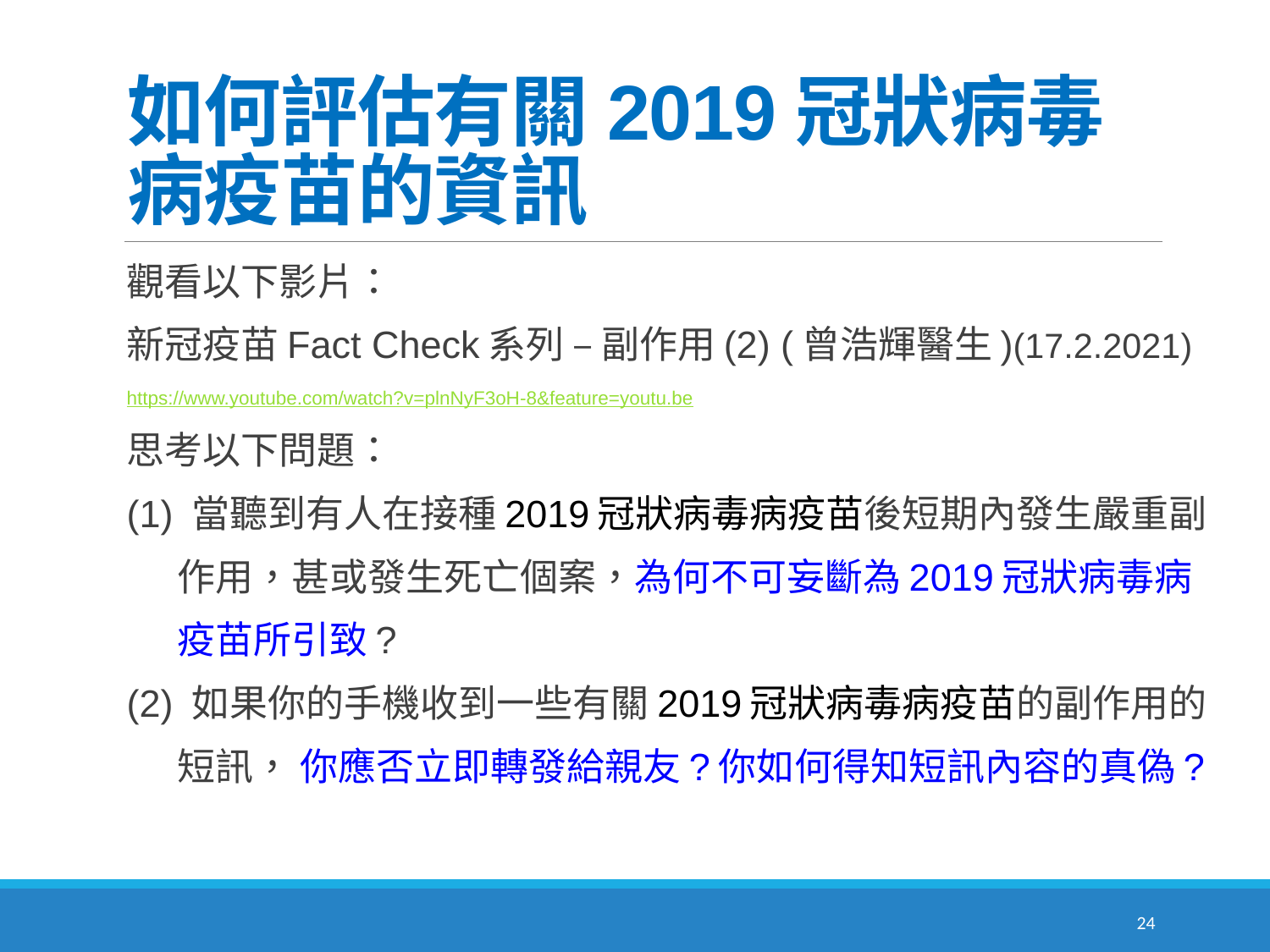

# 如何評估有關2019冠狀病毒病疫苗的資訊
觀看以下影片：
新冠疫苗Fact Check系列 – 副作用(2) (曾浩輝醫生)(17.2.2021)
https://www.youtube.com/watch?v=plnNyF3oH-8&feature=youtu.be
思考以下問題：
(1) 當聽到有人在接種2019冠狀病毒病疫苗後短期內發生嚴重副
     作用，甚或發生死亡個案，為何不可妄斷為2019冠狀病毒病
     疫苗所引致?
(2) 如果你的手機收到一些有關2019冠狀病毒病疫苗的副作用的
     短訊， 你應否立即轉發給親友?你如何得知短訊內容的真偽?

24